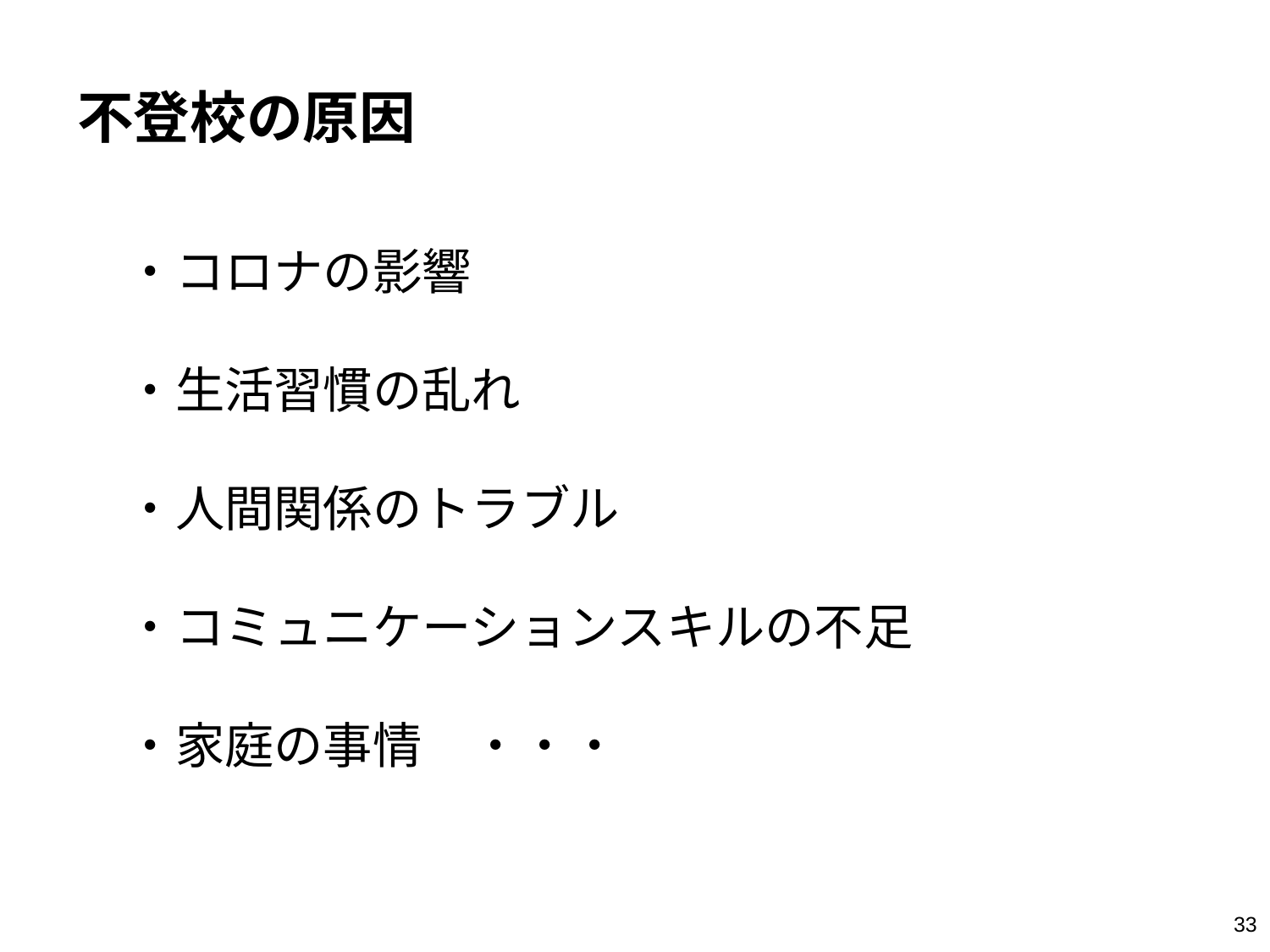

不登校の原因
・コロナの影響
・生活習慣の乱れ
・人間関係のトラブル
・コミュニケーションスキルの不足
・家庭の事情　・・・
33